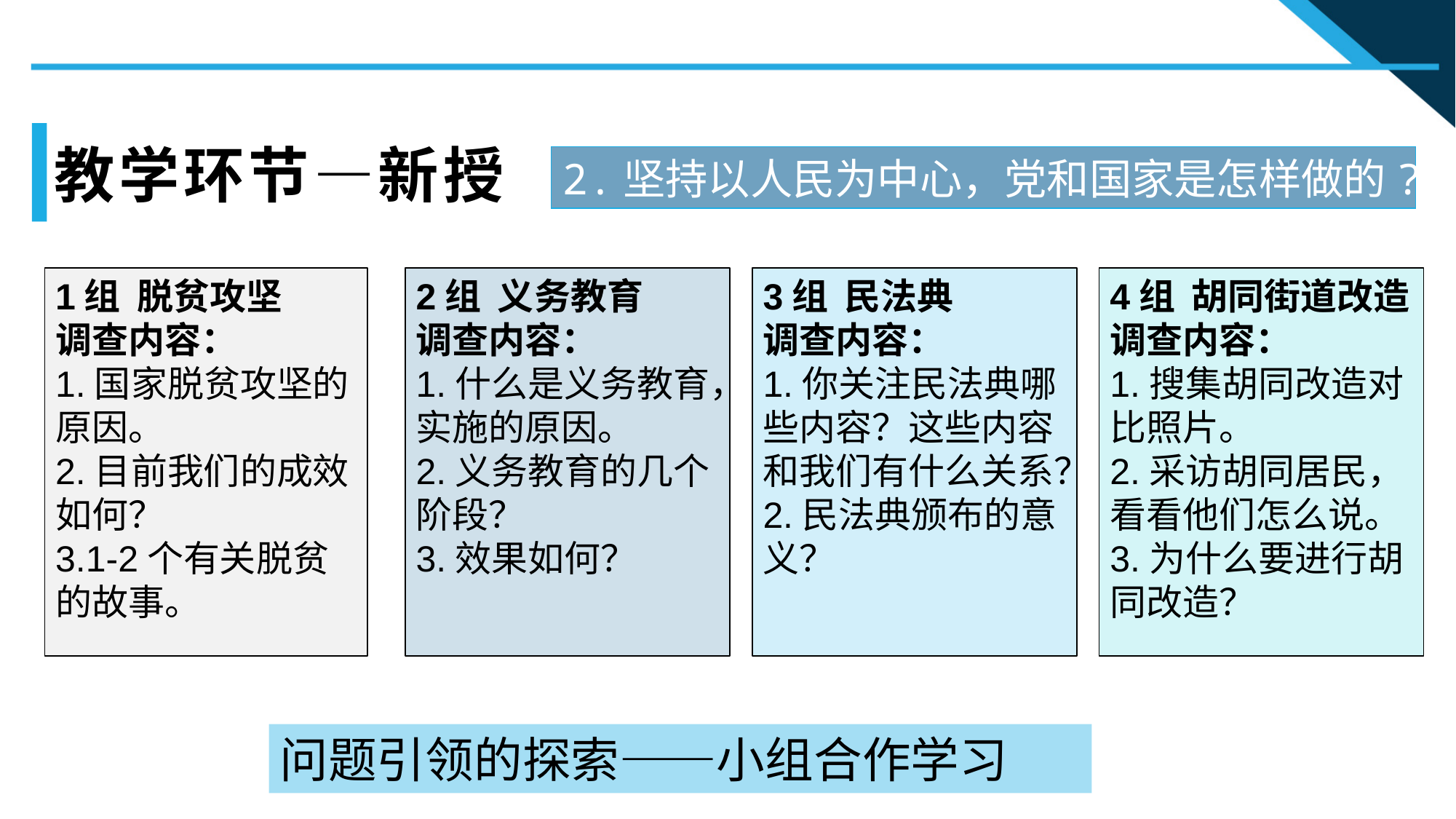

教学环节—新授

2.坚持以人民为中心，党和国家是怎样做的?
1组  脱贫攻坚
调查内容：
1.国家脱贫攻坚的原因。
2.目前我们的成效如何？
3.1-2个有关脱贫的故事。
2组  义务教育
调查内容：
1.什么是义务教育，实施的原因。
2.义务教育的几个阶段？
3.效果如何？
3组  民法典
调查内容：
1.你关注民法典哪些内容？这些内容和我们有什么关系？
2.民法典颁布的意义？
4组  胡同街道改造调查内容：
1.搜集胡同改造对比照片。
2.采访胡同居民，看看他们怎么说。
3.为什么要进行胡同改造？
问题引领的探索——小组合作学习